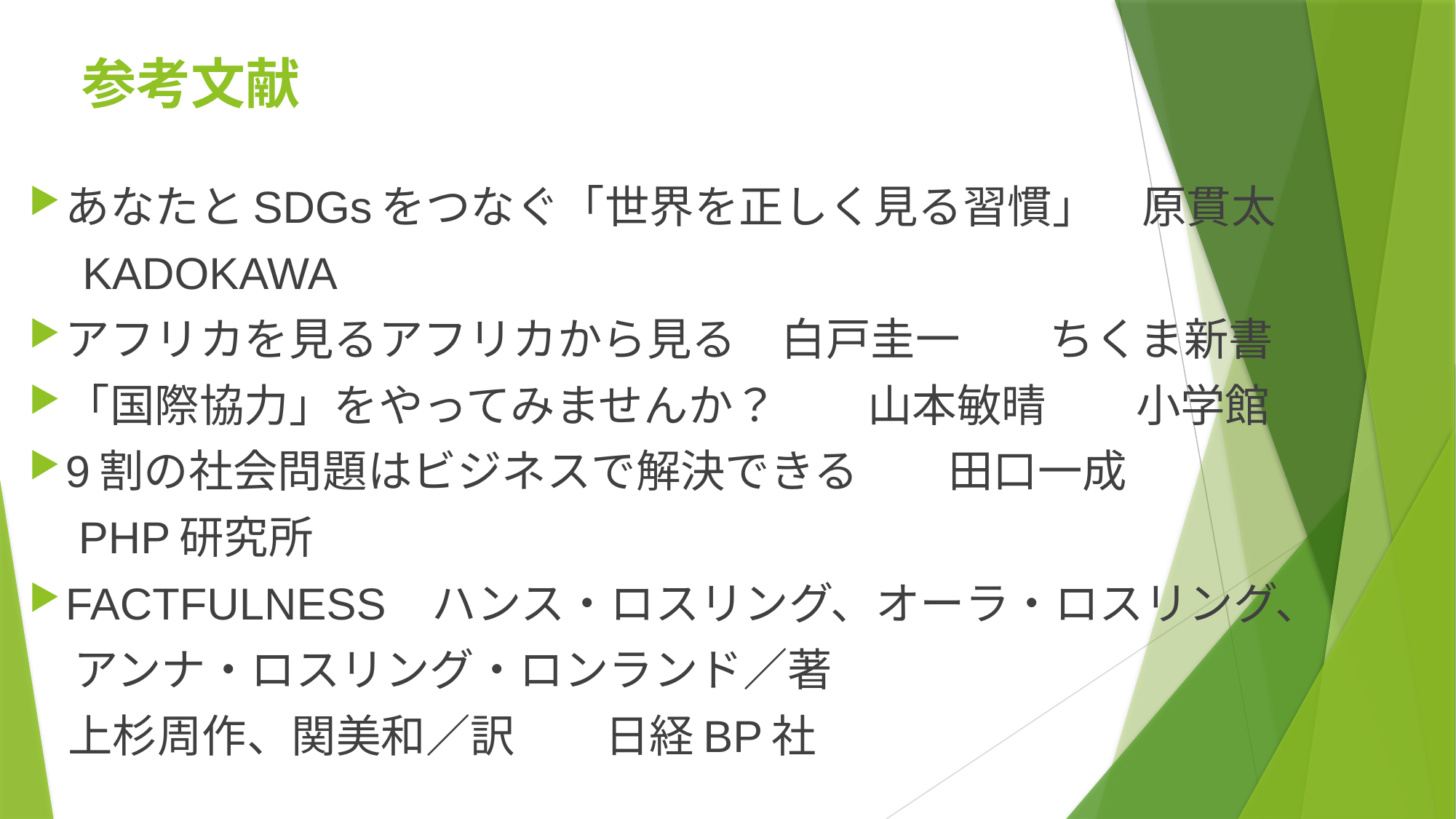

# 参考文献
あなたとSDGsをつなぐ「世界を正しく見る習慣」　原貫太
　KADOKAWA
アフリカを見るアフリカから見る　白戸圭一　　ちくま新書
「国際協力」をやってみませんか？　　山本敏晴　　小学館
9割の社会問題はビジネスで解決できる　　田口一成
    PHP研究所
FACTFULNESS   ハンス・ロスリング、オーラ・ロスリング、
　アンナ・ロスリング・ロンランド／著
   上杉周作、関美和／訳　　日経BP社